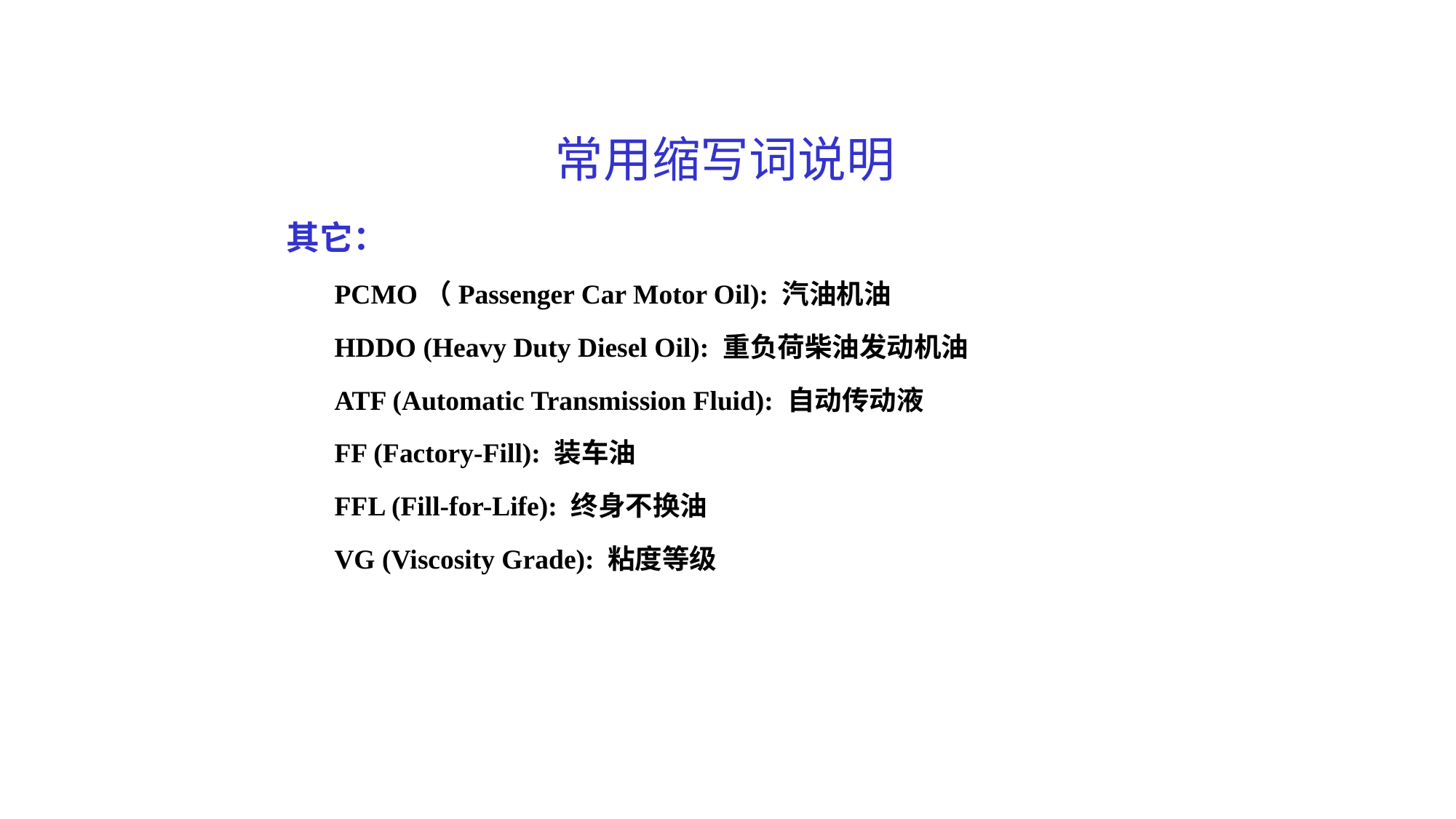

常用缩写词说明
其它：
PCMO（Passenger Car Motor Oil): 汽油机油
HDDO (Heavy Duty Diesel Oil): 重负荷柴油发动机油
ATF (Automatic Transmission Fluid): 自动传动液
FF (Factory-Fill): 装车油
FFL (Fill-for-Life): 终身不换油
VG (Viscosity Grade): 粘度等级